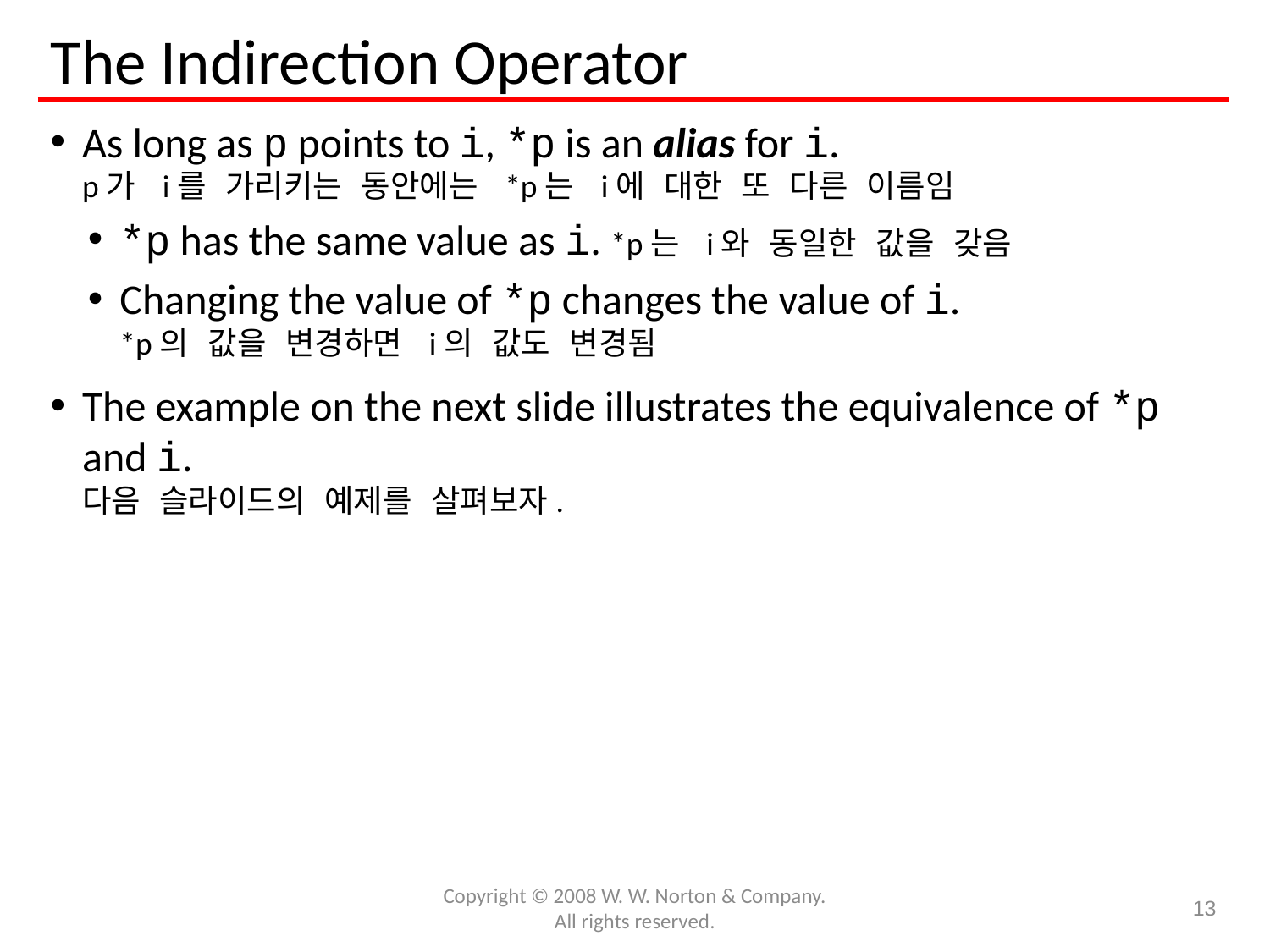

# The Indirection Operator
As long as p points to i, *p is an alias for i.
p가 i를 가리키는 동안에는 *p는 i에 대한 또 다른 이름임
*p has the same value as i. *p는 i와 동일한 값을 갖음
Changing the value of *p changes the value of i.
*p의 값을 변경하면 i의 값도 변경됨
The example on the next slide illustrates the equivalence of *p and i.
다음 슬라이드의 예제를 살펴보자.

Copyright © 2008 W. W. Norton & Company.
All rights reserved.
13